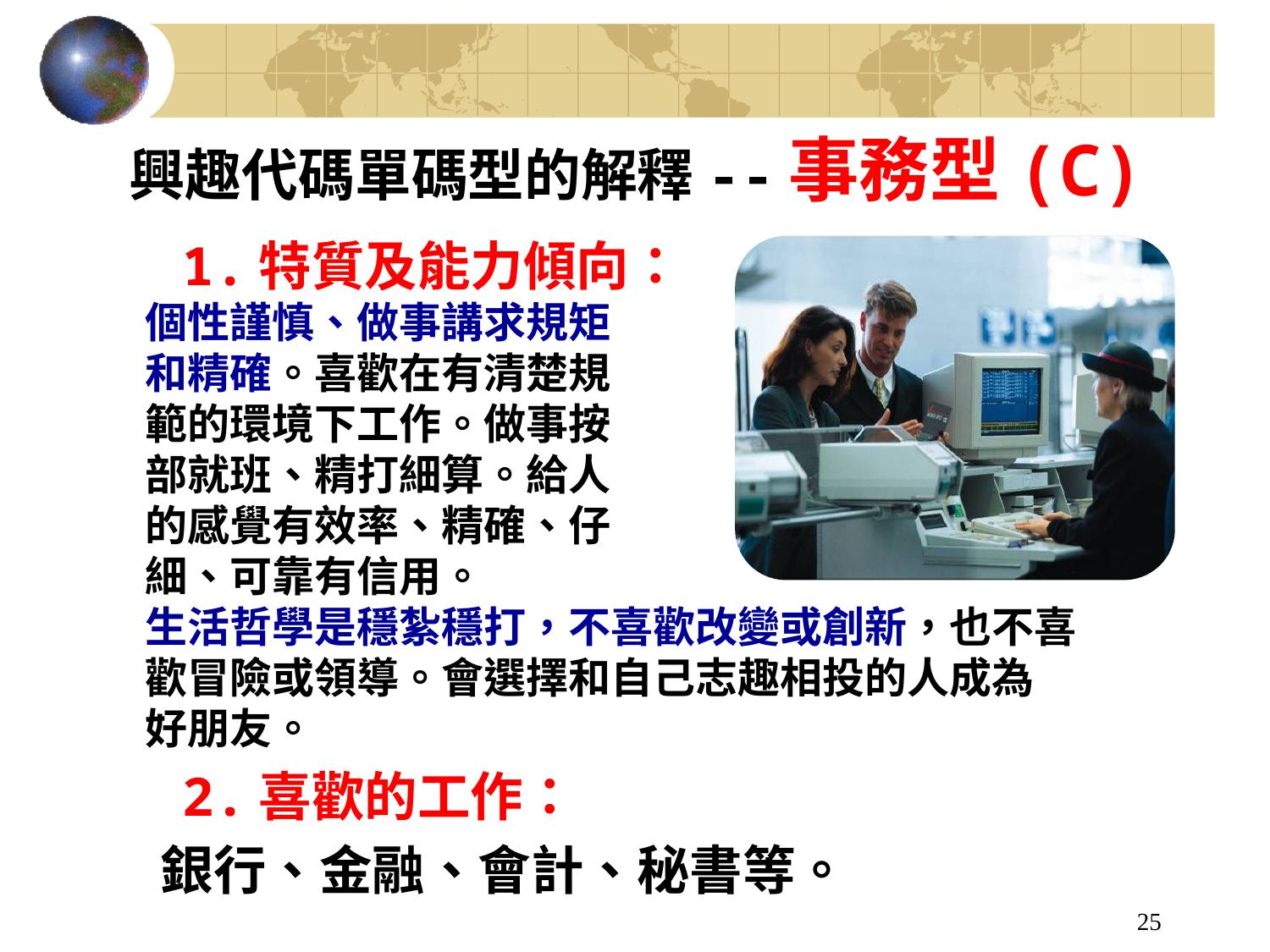

# 興趣代碼單碼型的解釋--事務型(C)
   1.特質及能力傾向：
     個性謹慎、做事講求規矩
     和精確。喜歡在有清楚規
     範的環境下工作。做事按
     部就班、精打細算。給人
     的感覺有效率、精確、仔
     細、可靠有信用。
     生活哲學是穩紮穩打，不喜歡改變或創新，也不喜
     歡冒險或領導。會選擇和自己志趣相投的人成為
     好朋友。
   2.喜歡的工作：
     銀行、金融、會計、秘書等。

25